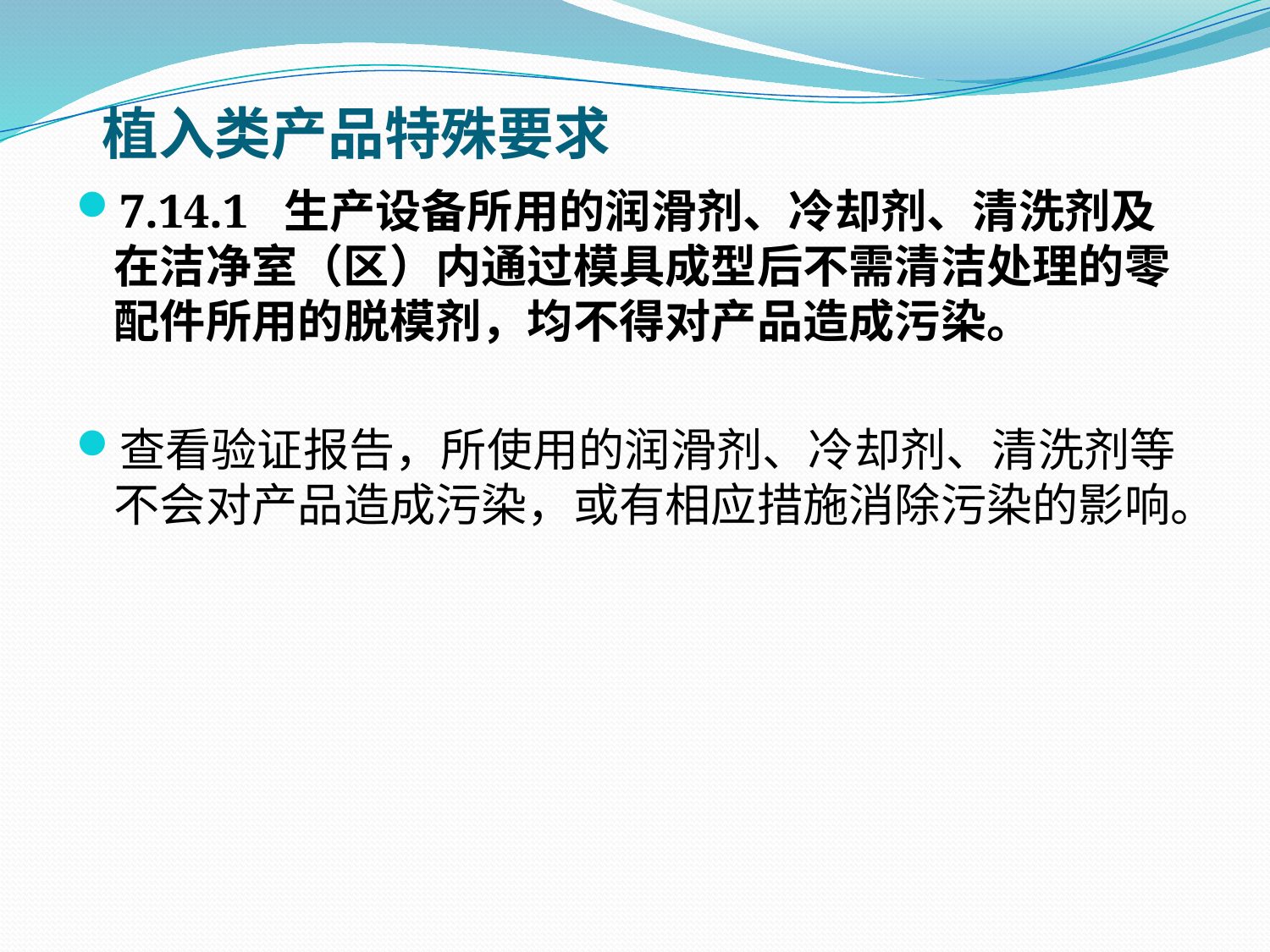

植入类产品特殊要求
7.14.1  生产设备所用的润滑剂、冷却剂、清洗剂及在洁净室（区）内通过模具成型后不需清洁处理的零配件所用的脱模剂，均不得对产品造成污染。

查看验证报告，所使用的润滑剂、冷却剂、清洗剂等不会对产品造成污染，或有相应措施消除污染的影响。